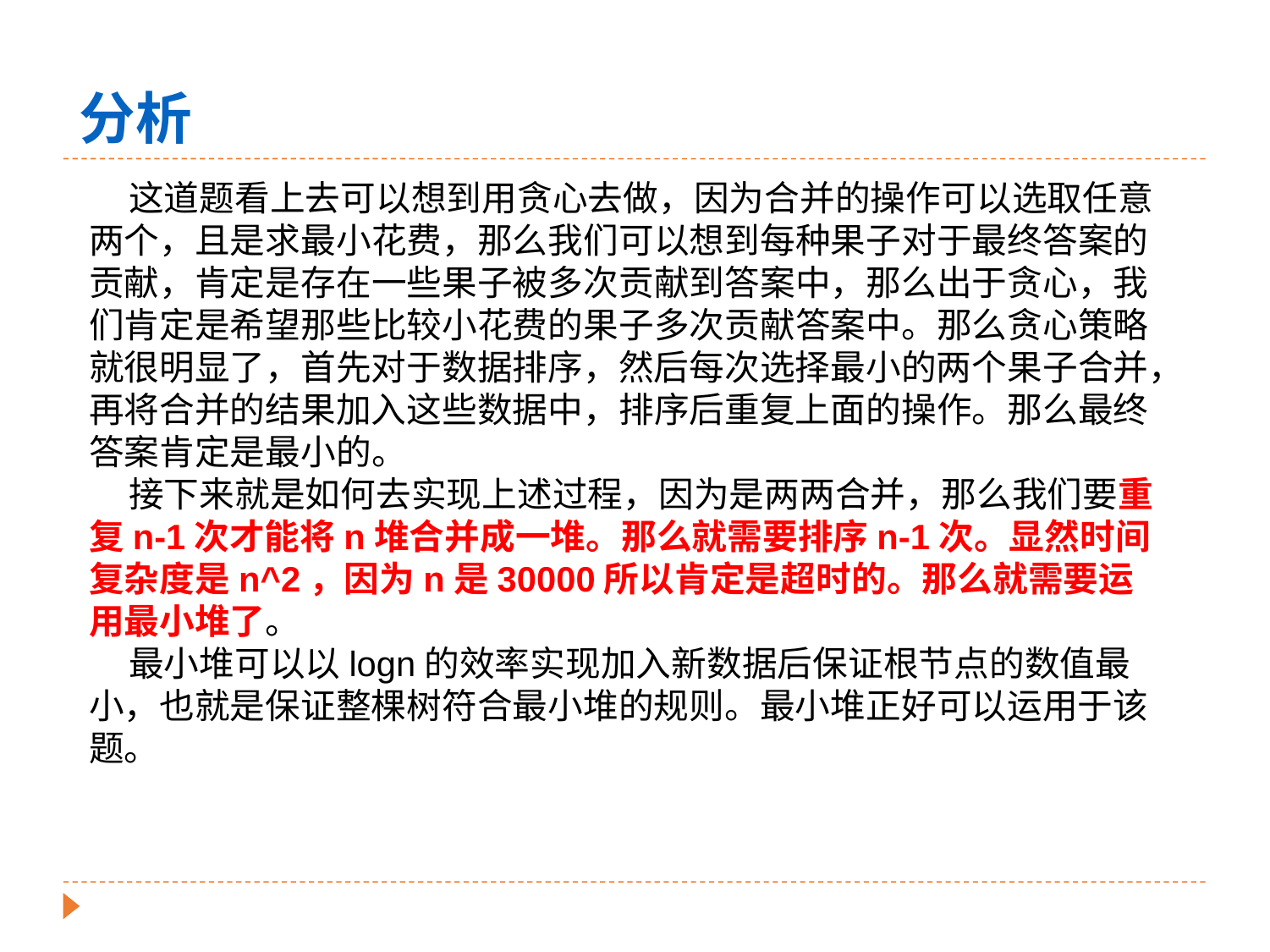

分析
    这道题看上去可以想到用贪心去做，因为合并的操作可以选取任意两个，且是求最小花费，那么我们可以想到每种果子对于最终答案的贡献，肯定是存在一些果子被多次贡献到答案中，那么出于贪心，我们肯定是希望那些比较小花费的果子多次贡献答案中。那么贪心策略就很明显了，首先对于数据排序，然后每次选择最小的两个果子合并，再将合并的结果加入这些数据中，排序后重复上面的操作。那么最终答案肯定是最小的。
    接下来就是如何去实现上述过程，因为是两两合并，那么我们要重复n-1次才能将n堆合并成一堆。那么就需要排序n-1次。显然时间复杂度是n^2，因为n是30000所以肯定是超时的。那么就需要运用最小堆了。
    最小堆可以以logn的效率实现加入新数据后保证根节点的数值最小，也就是保证整棵树符合最小堆的规则。最小堆正好可以运用于该题。
16